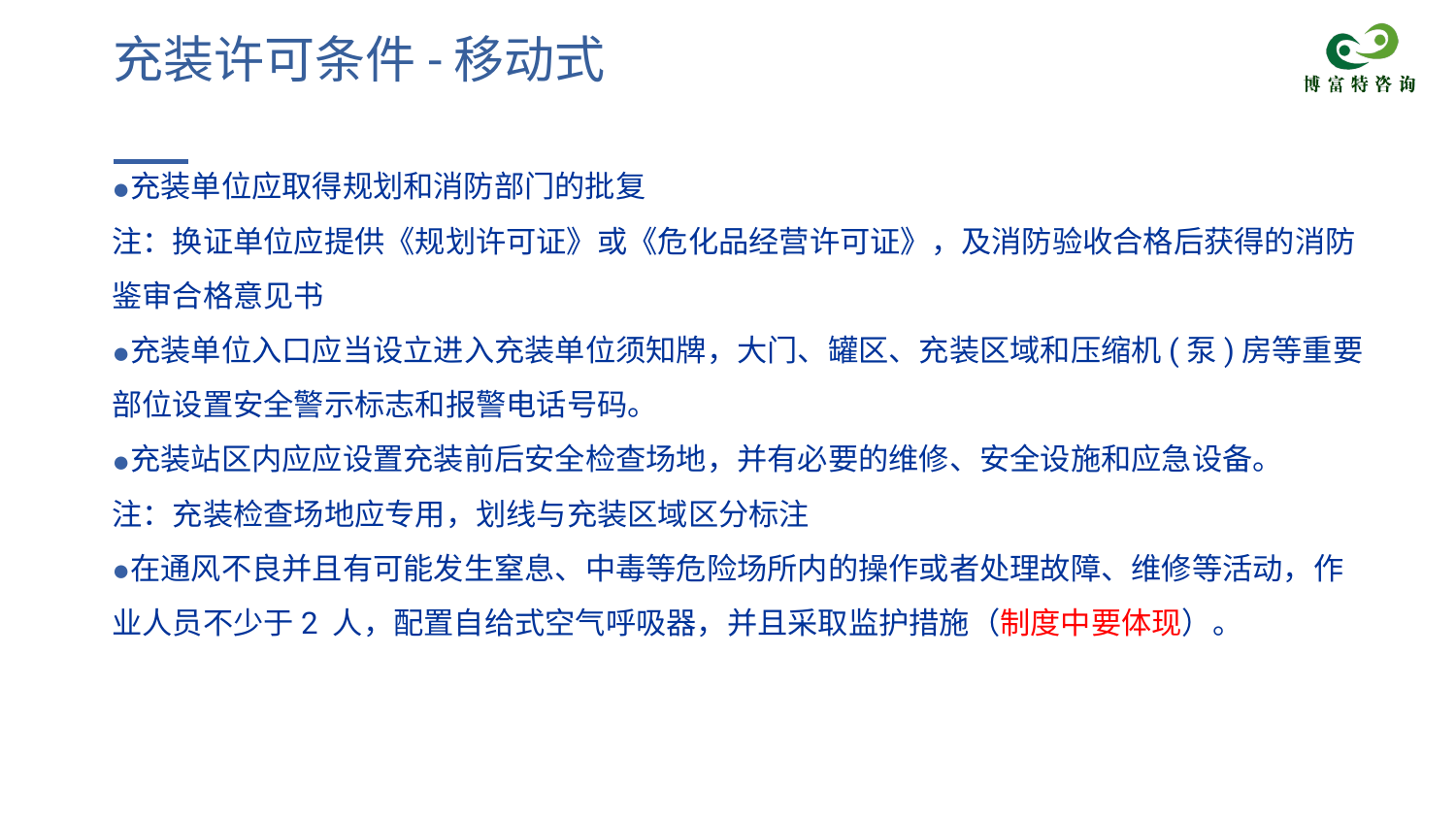

# 充装许可条件-移动式
充装单位应取得规划和消防部门的批复
注：换证单位应提供《规划许可证》或《危化品经营许可证》，及消防验收合格后获得的消防鉴审合格意见书
充装单位入口应当设立进入充装单位须知牌，大门、罐区、充装区域和压缩机(泵)房等重要部位设置安全警示标志和报警电话号码。
充装站区内应应设置充装前后安全检查场地，并有必要的维修、安全设施和应急设备。
注：充装检查场地应专用，划线与充装区域区分标注
在通风不良并且有可能发生窒息、中毒等危险场所内的操作或者处理故障、维修等活动，作业人员不少于2 人，配置自给式空气呼吸器，并且采取监护措施（制度中要体现）。
8